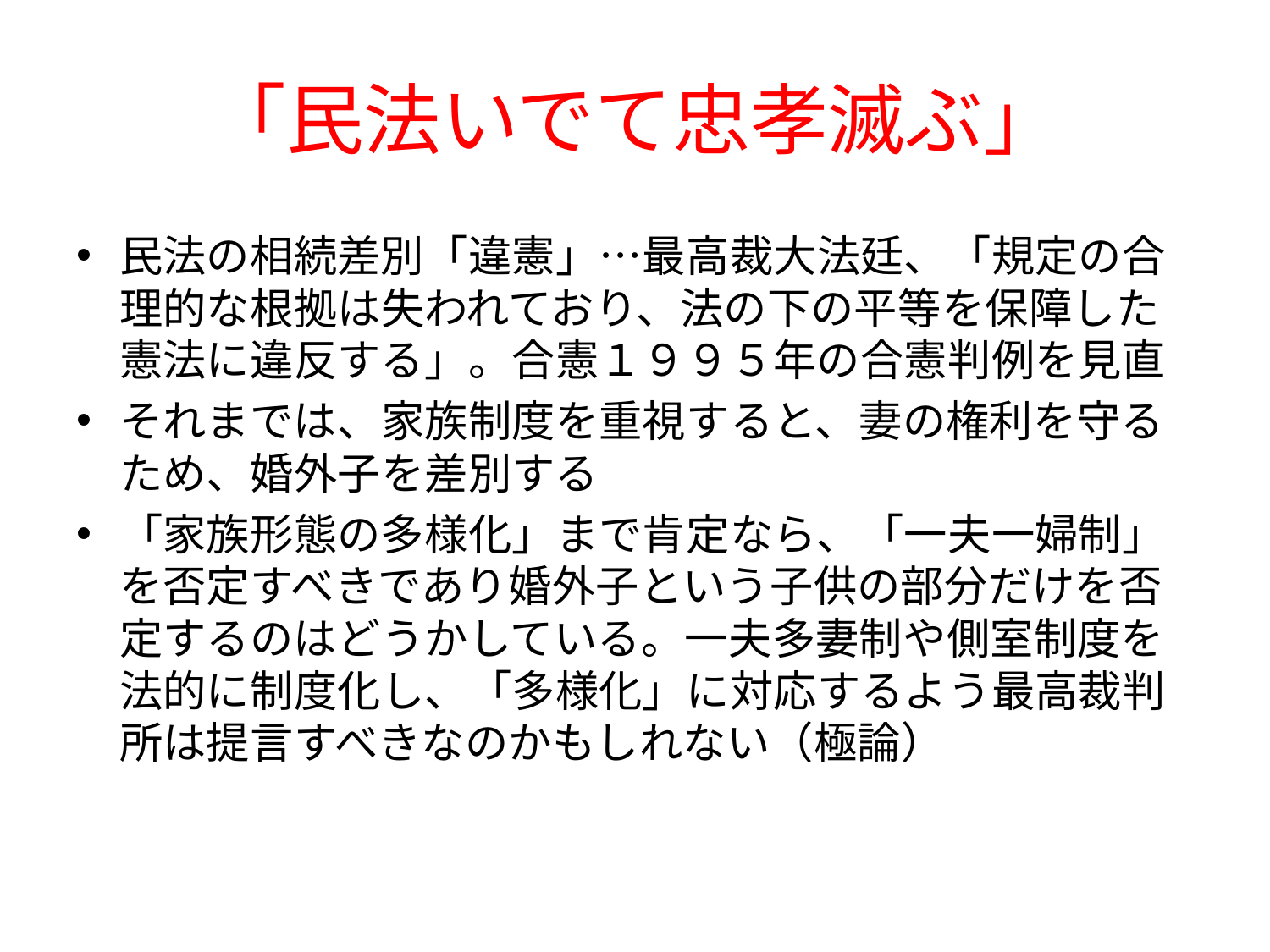

# 「民法いでて忠孝滅ぶ」
民法の相続差別「違憲」…最高裁大法廷、「規定の合理的な根拠は失われており、法の下の平等を保障した憲法に違反する」。合憲１９９５年の合憲判例を見直
それまでは、家族制度を重視すると、妻の権利を守るため、婚外子を差別する
「家族形態の多様化」まで肯定なら、「一夫一婦制」を否定すべきであり婚外子という子供の部分だけを否定するのはどうかしている。一夫多妻制や側室制度を法的に制度化し、「多様化」に対応するよう最高裁判所は提言すべきなのかもしれない（極論）